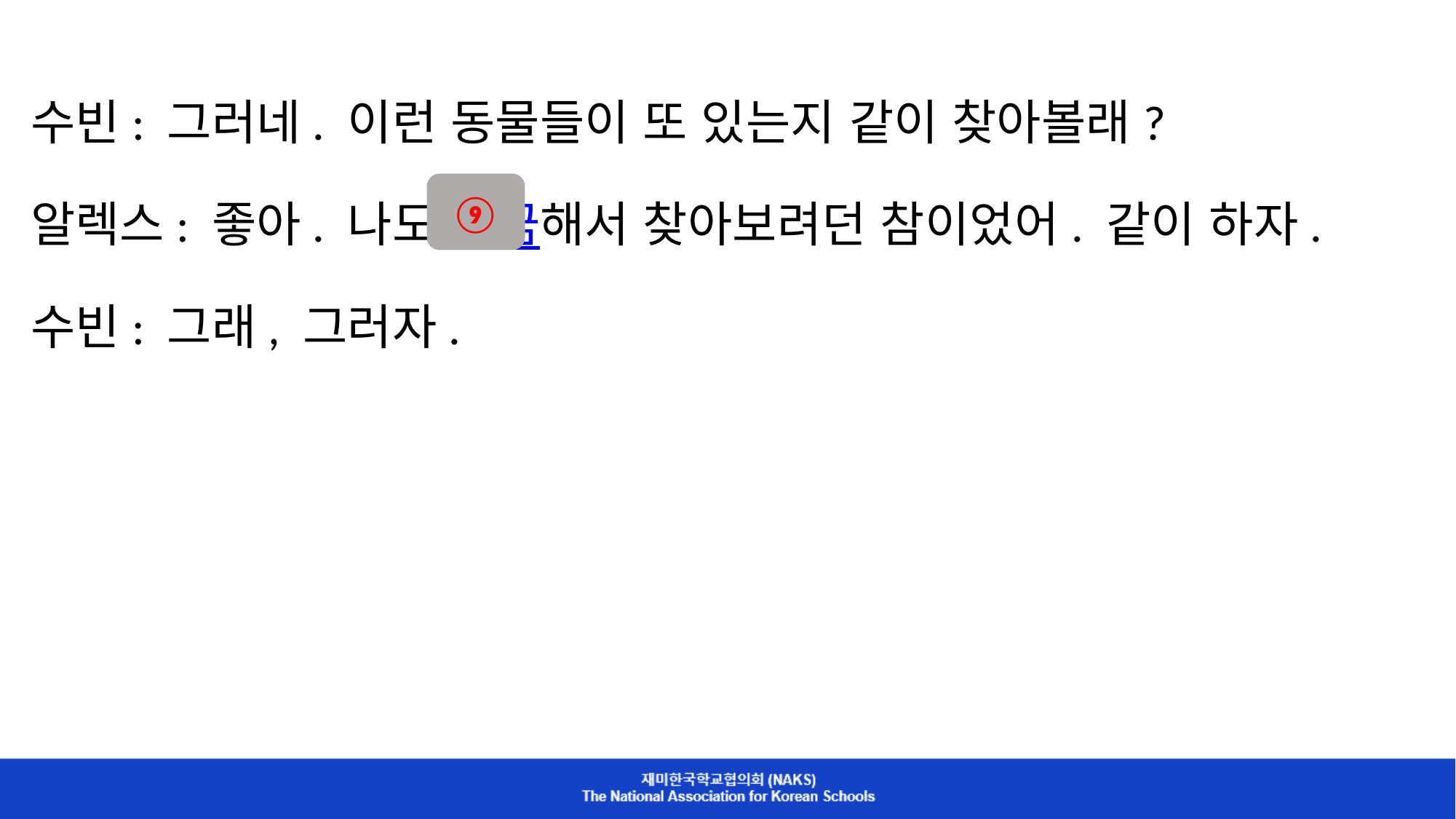

수빈: 그러네. 이런 동물들이 또 있는지 같이 찾아볼래?
알렉스: 좋아. 나도 궁금해서 찾아보려던 참이었어. 같이 하자.
수빈: 그래, 그러자.
⑨